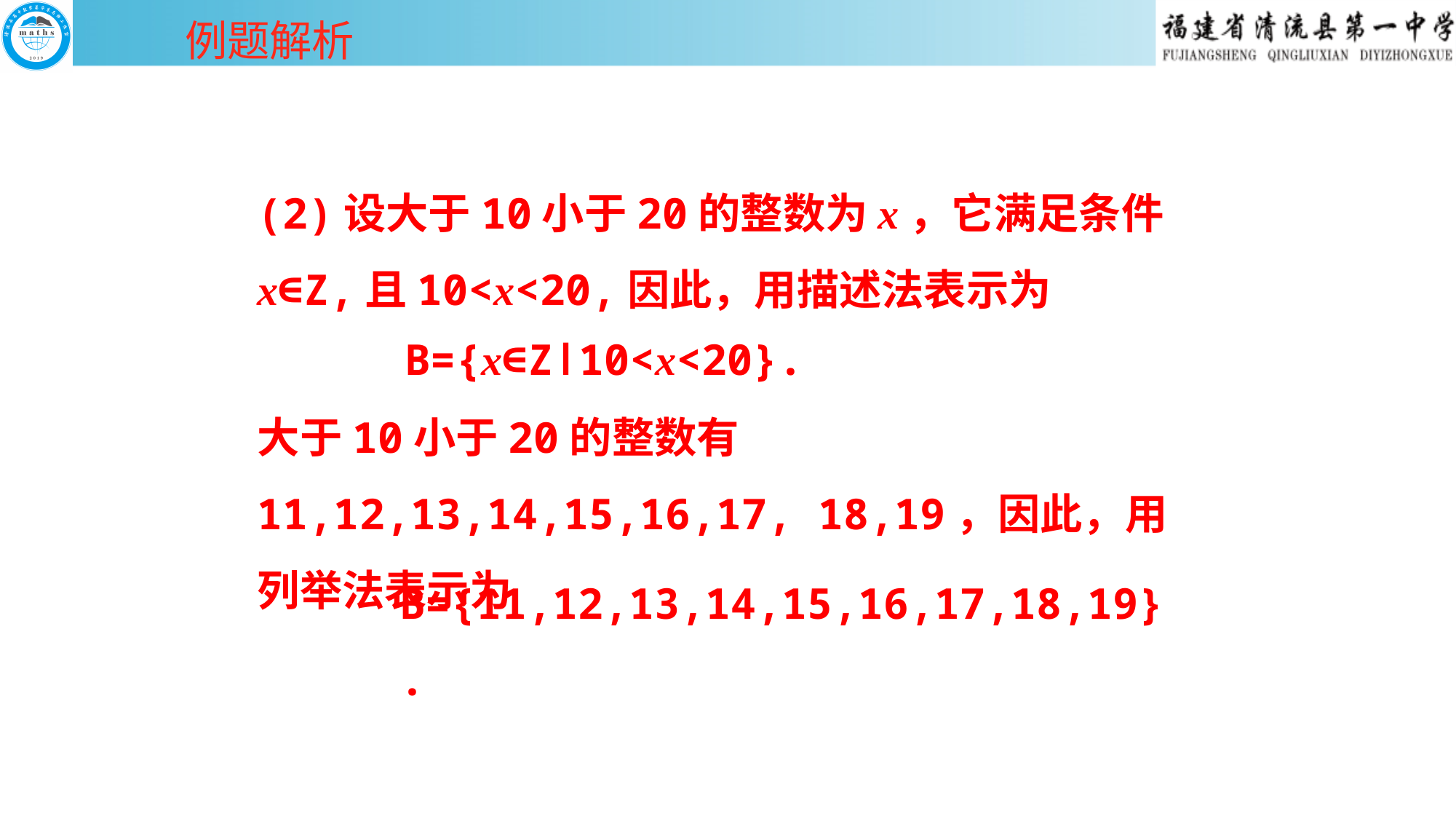

例题解析
(2)设大于10小于20的整数为x，它满足条件x∈Z,且10<x<20,因此，用描述法表示为
B={x∈Z∣10<x<20}.
大于10小于20的整数有11,12,13,14,15,16,17, 18,19，因此，用列举法表示为
B={11,12,13,14,15,16,17,18,19}.